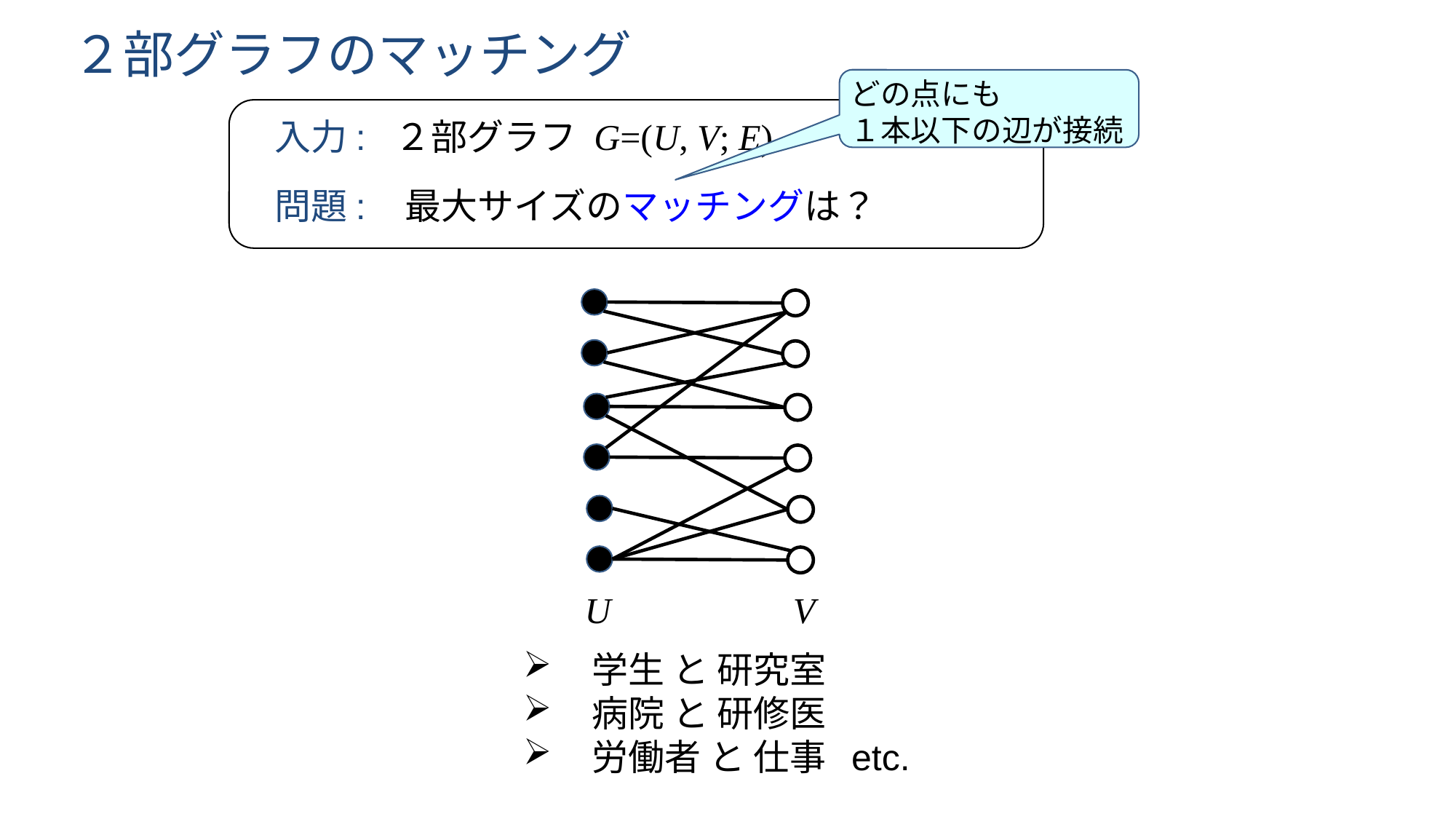

# ２部グラフのマッチング

どの点にも
１本以下の辺が接続

入力:  ２部グラフ G=(U, V; E)

問題:   最大サイズのマッチングは？

U
V
学生 と 研究室
病院 と 研修医
労働者 と 仕事  etc.